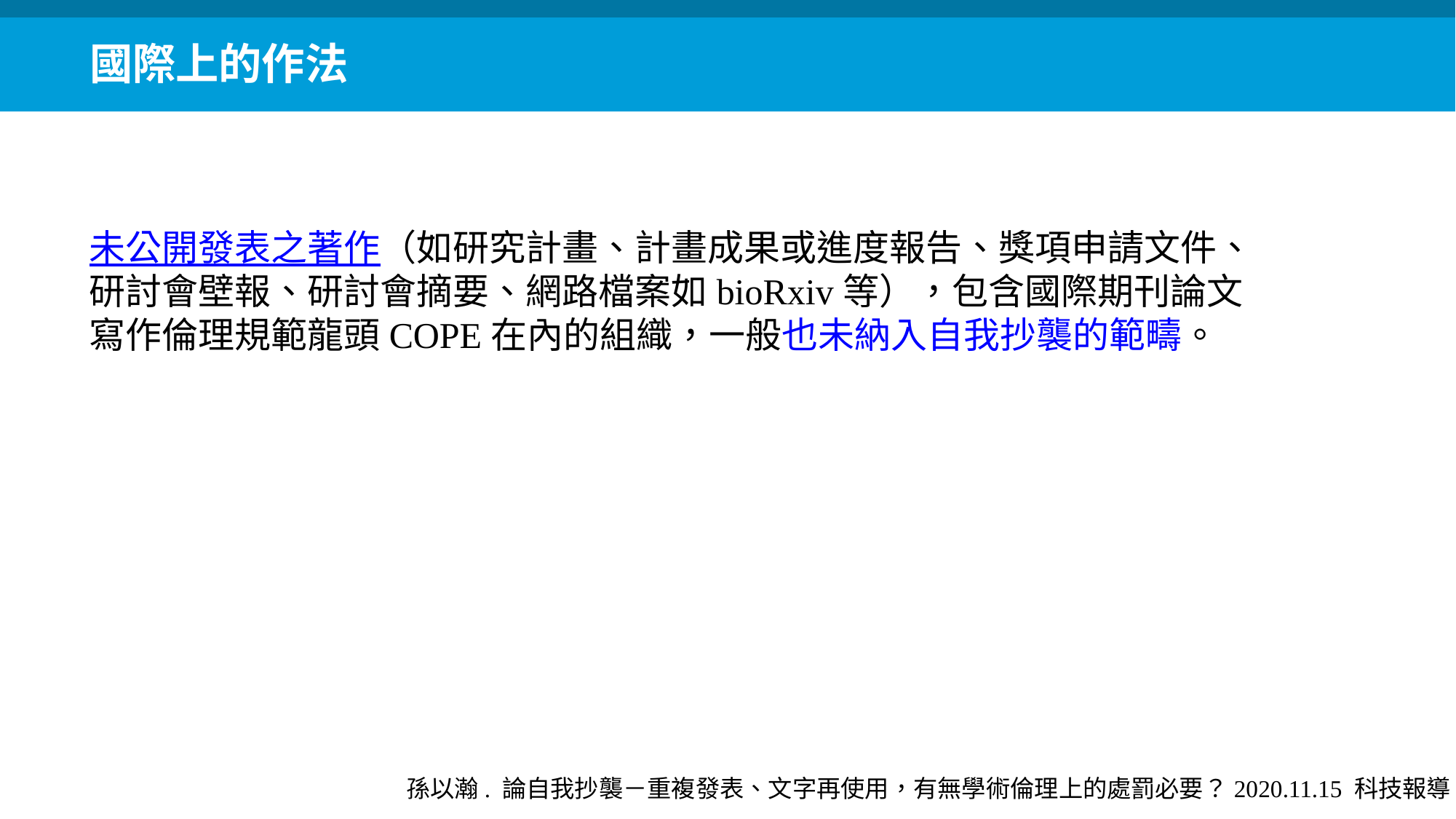

國際上的作法
未公開發表之著作（如研究計畫、計畫成果或進度報告、獎項申請文件、研討會壁報、研討會摘要、網路檔案如bioRxiv等），包含國際期刊論文寫作倫理規範龍頭COPE在內的組織，一般也未納入自我抄襲的範疇。
孫以瀚. 論自我抄襲－重複發表、文字再使用，有無學術倫理上的處罰必要？2020.11.15 科技報導